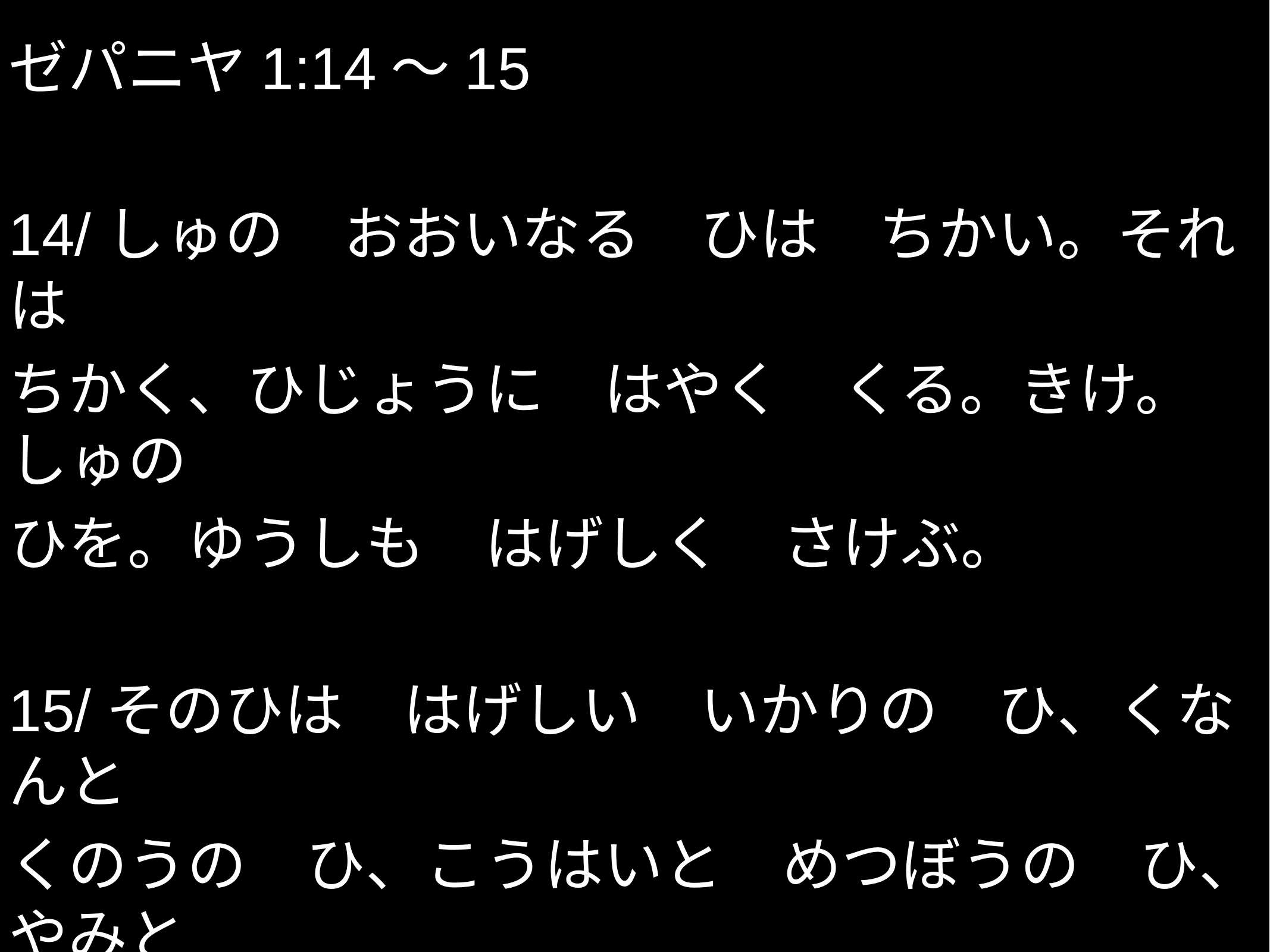

ゼパニヤ1:14～15

14/しゅの　おおいなる　ひは　ちかい。それは
ちかく、ひじょうに　はやく　くる。きけ。しゅの
ひを。ゆうしも　はげしく　さけぶ。

15/そのひは　はげしい　いかりの　ひ、くなんと
くのうの　ひ、こうはいと　めつぼうの　ひ、やみと
あんこくの　ひ、くもと　くらやみの　ひ、